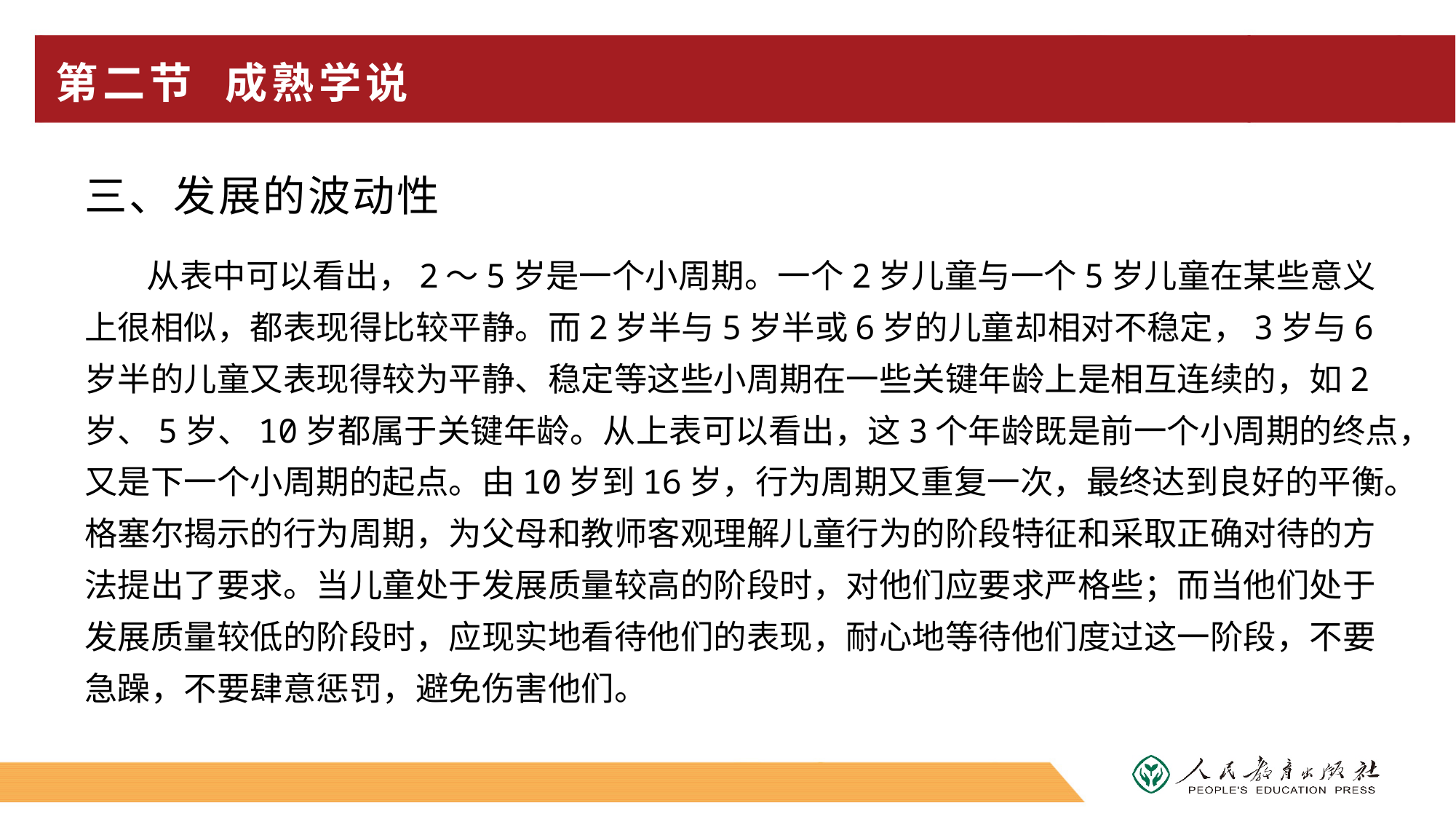

# 第二节  成熟学说
三、发展的波动性
从表中可以看出，2～5岁是一个小周期。一个2岁儿童与一个5岁儿童在某些意义上很相似，都表现得比较平静。而2岁半与5岁半或6岁的儿童却相对不稳定，3岁与6岁半的儿童又表现得较为平静、稳定等这些小周期在一些关键年龄上是相互连续的，如2岁、5岁、10岁都属于关键年龄。从上表可以看出，这3个年龄既是前一个小周期的终点，又是下一个小周期的起点。由10岁到16岁，行为周期又重复一次，最终达到良好的平衡。格塞尔揭示的行为周期，为父母和教师客观理解儿童行为的阶段特征和采取正确对待的方法提出了要求。当儿童处于发展质量较高的阶段时，对他们应要求严格些；而当他们处于发展质量较低的阶段时，应现实地看待他们的表现，耐心地等待他们度过这一阶段，不要急躁，不要肆意惩罚，避免伤害他们。